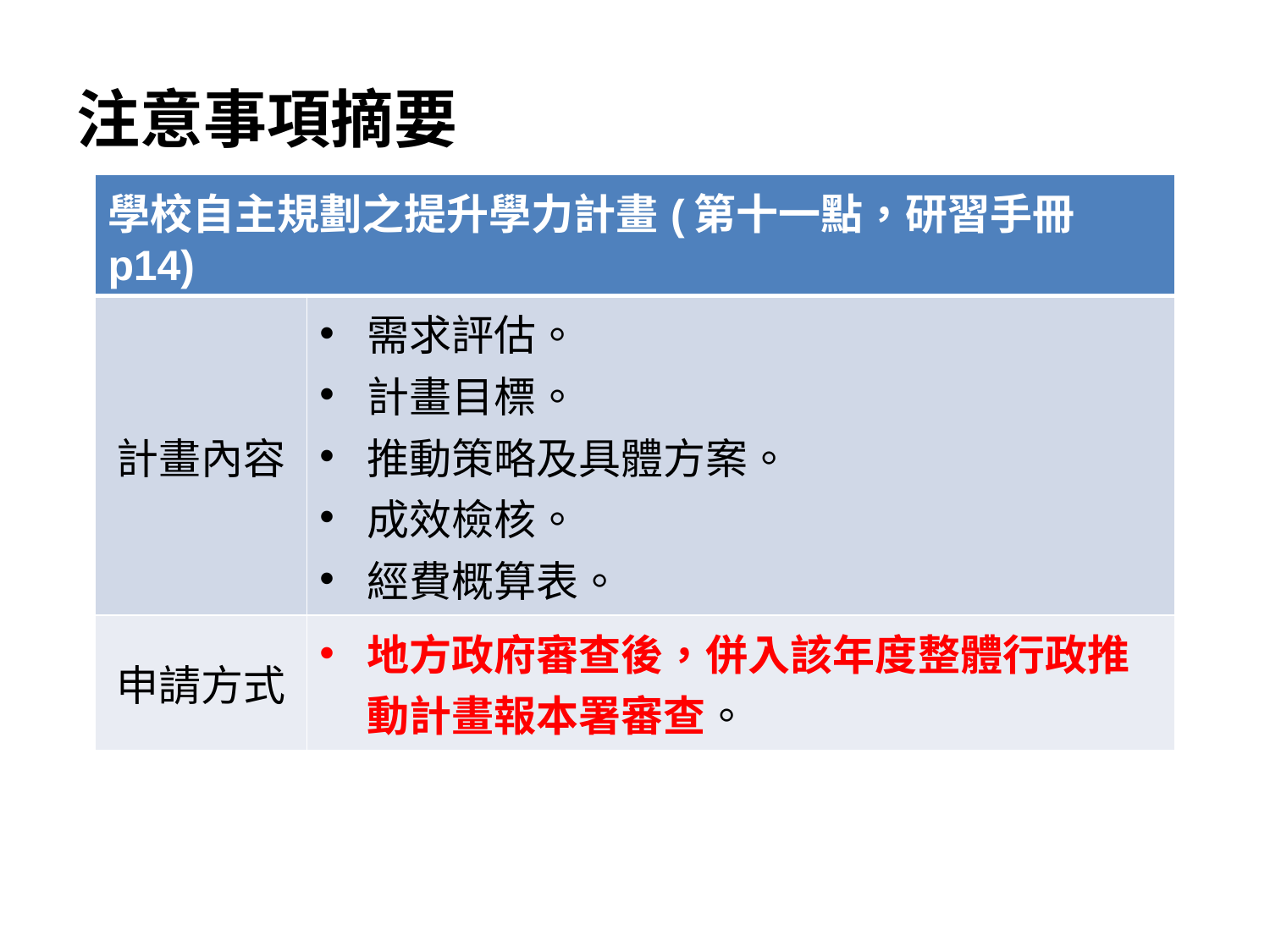

# 注意事項摘要
| 學校自主規劃之提升學力計畫(第十一點，研習手冊p14) |  |
| --- | --- |
| 計畫內容 | 需求評估。 計畫目標。 推動策略及具體方案。 成效檢核。 經費概算表。 |
| 申請方式 | 地方政府審查後，併入該年度整體行政推動計畫報本署審查。 |